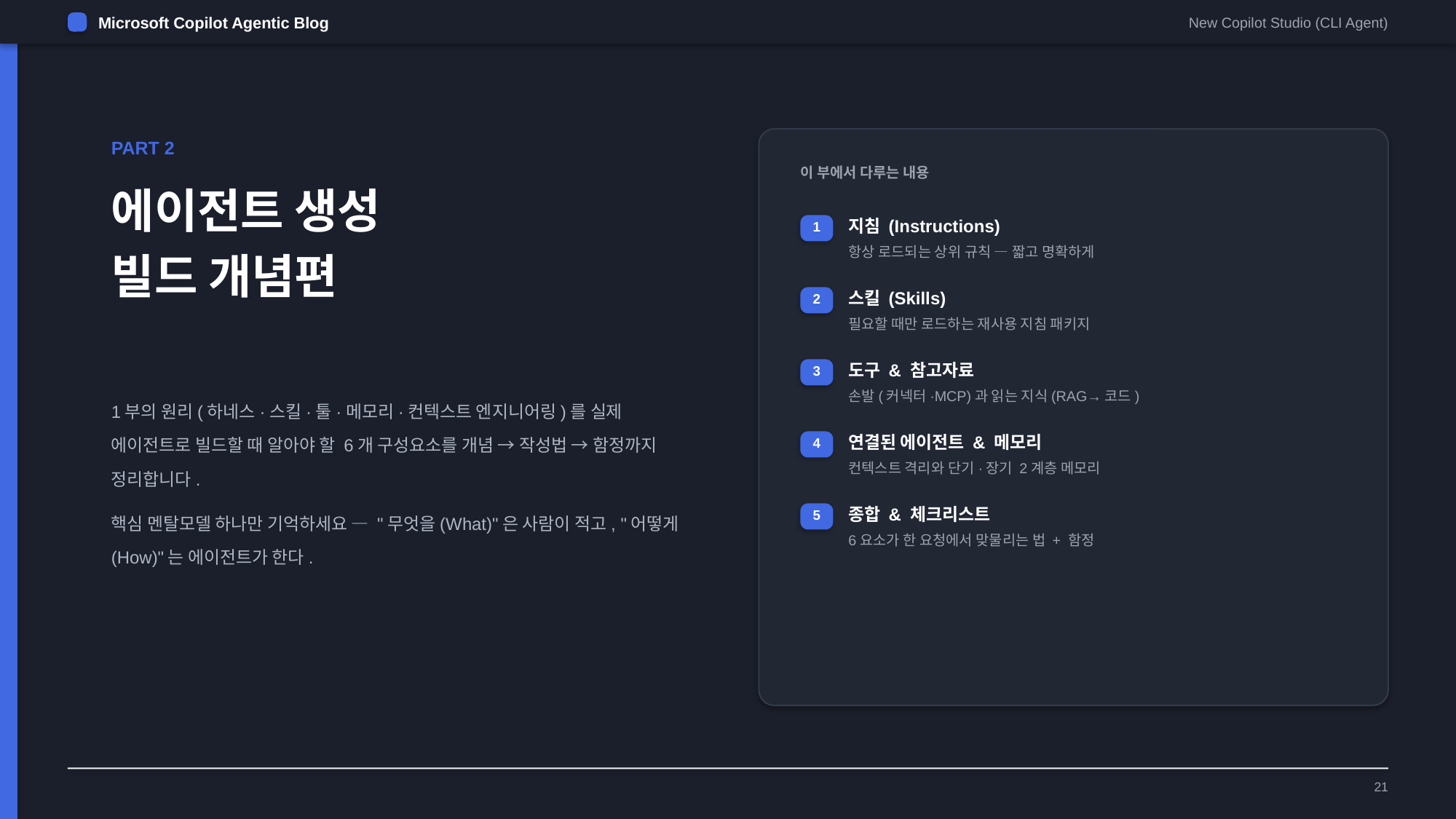

Microsoft Copilot Agentic Blog
New Copilot Studio (CLI Agent)

PART 2
이 부에서 다루는 내용
에이전트 생성
빌드 개념편
지침 (Instructions)

1
항상 로드되는 상위 규칙 — 짧고 명확하게
스킬 (Skills)

2
필요할 때만 로드하는 재사용 지침 패키지
도구 & 참고자료

3
손발(커넥터·MCP)과 읽는 지식(RAG→코드)
1부의 원리(하네스·스킬·툴·메모리·컨텍스트 엔지니어링)를 실제 에이전트로 빌드할 때 알아야 할 6개 구성요소를 개념 → 작성법 → 함정까지 정리합니다.
핵심 멘탈모델 하나만 기억하세요 — "무엇을(What)"은 사람이 적고, "어떻게(How)"는 에이전트가 한다.
연결된 에이전트 & 메모리

4
컨텍스트 격리와 단기·장기 2계층 메모리
종합 & 체크리스트

5
6요소가 한 요청에서 맞물리는 법 + 함정

21